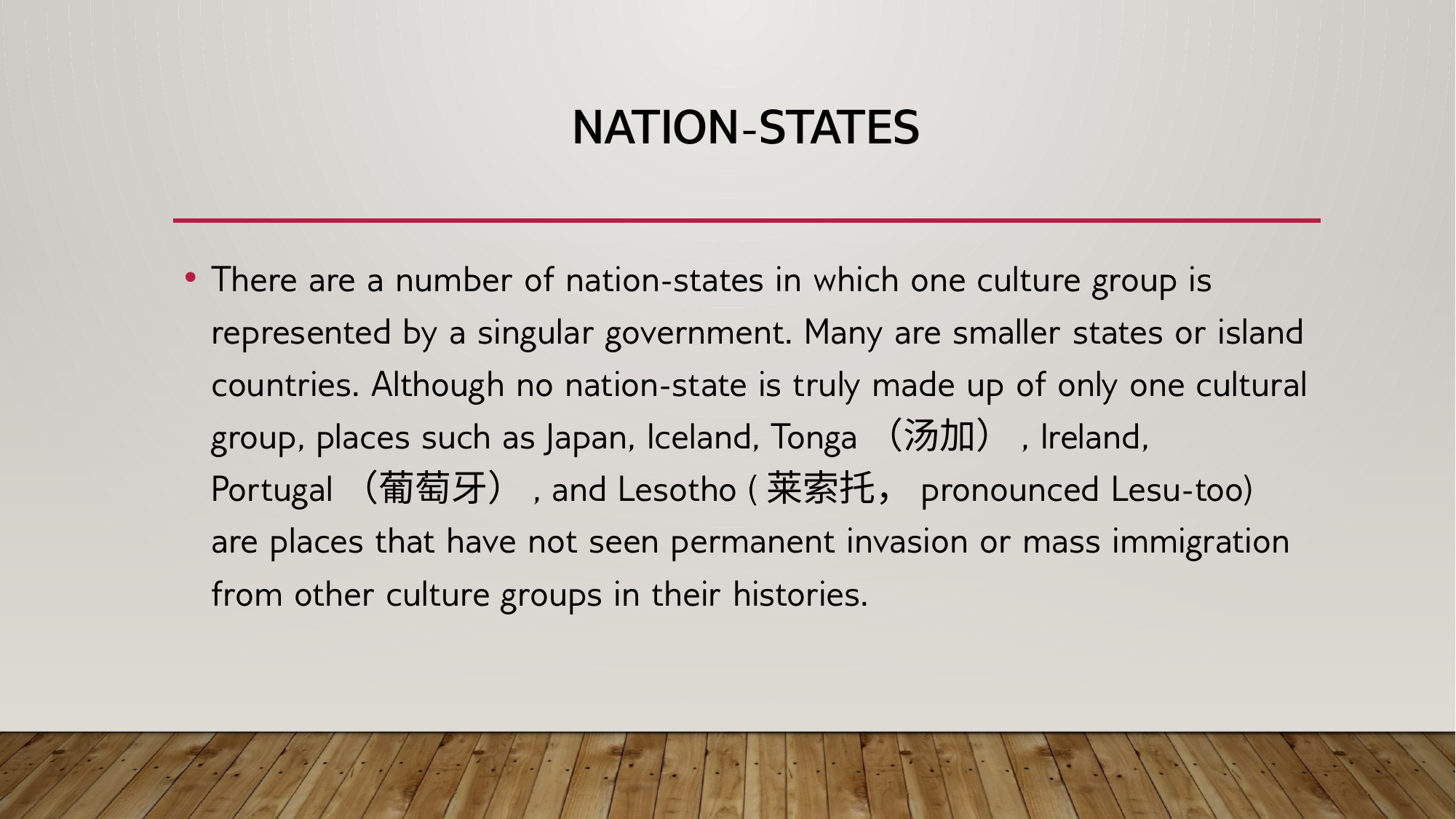

# NATION-STATES
There are a number of nation-states in which one culture group is represented by a singular government. Many are smaller states or island countries. Although no nation-state is truly made up of only one cultural group, places such as Japan, Iceland, Tonga（汤加）, Ireland, Portugal（葡萄牙）, and Lesotho (莱索托，pronounced Lesu-too) are places that have not seen permanent invasion or mass immigration from other culture groups in their histories.